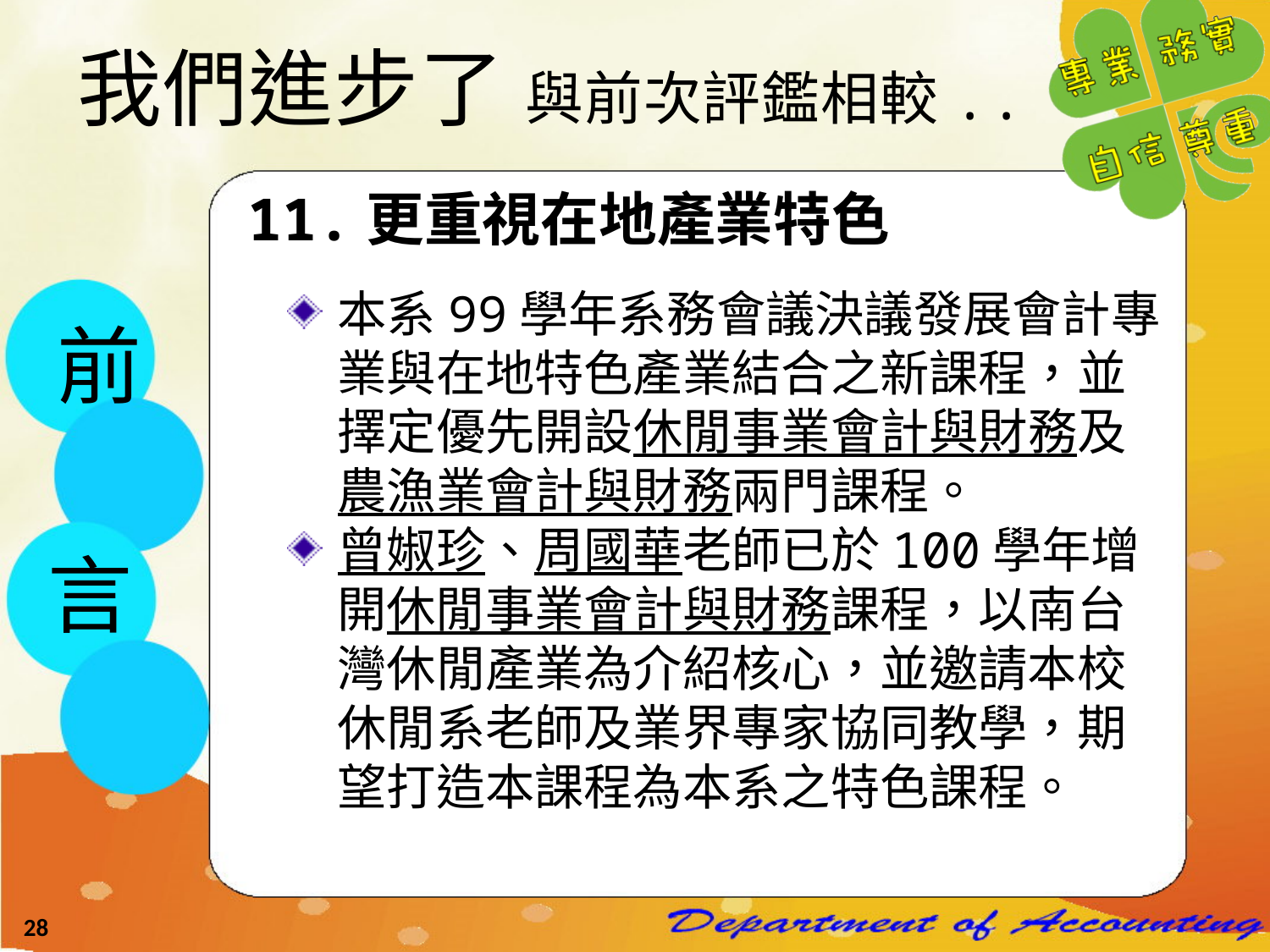

# 我們進步了 與前次評鑑相較..
11.更重視在地產業特色

本系99學年系務會議決議發展會計專業與在地特色產業結合之新課程，並擇定優先開設休閒事業會計與財務及農漁業會計與財務兩門課程。
曾婌珍、周國華老師已於100學年增開休閒事業會計與財務課程，以南台灣休閒產業為介紹核心，並邀請本校休閒系老師及業界專家協同教學，期望打造本課程為本系之特色課程。
前

言

28